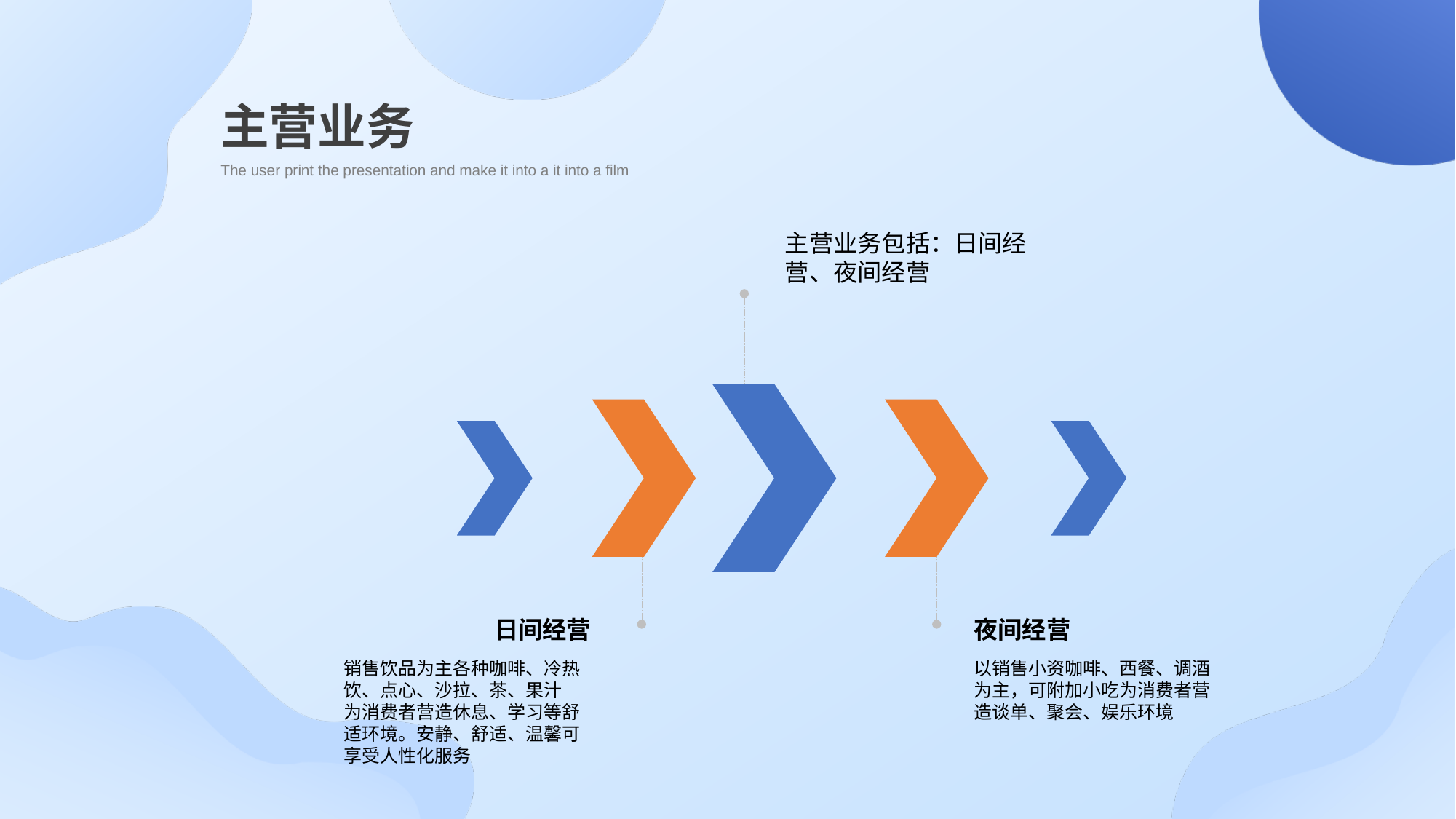

主营业务
The user print the presentation and make it into a it into a film
主营业务包括：日间经营、夜间经营

日间经营
销售饮品为主各种咖啡、冷热饮、点心、沙拉、茶、果汁
为消费者营造休息、学习等舒适环境。安静、舒适、温馨可享受人性化服务
夜间经营
以销售小资咖啡、西餐、调酒为主，可附加小吃为消费者营造谈单、聚会、娱乐环境